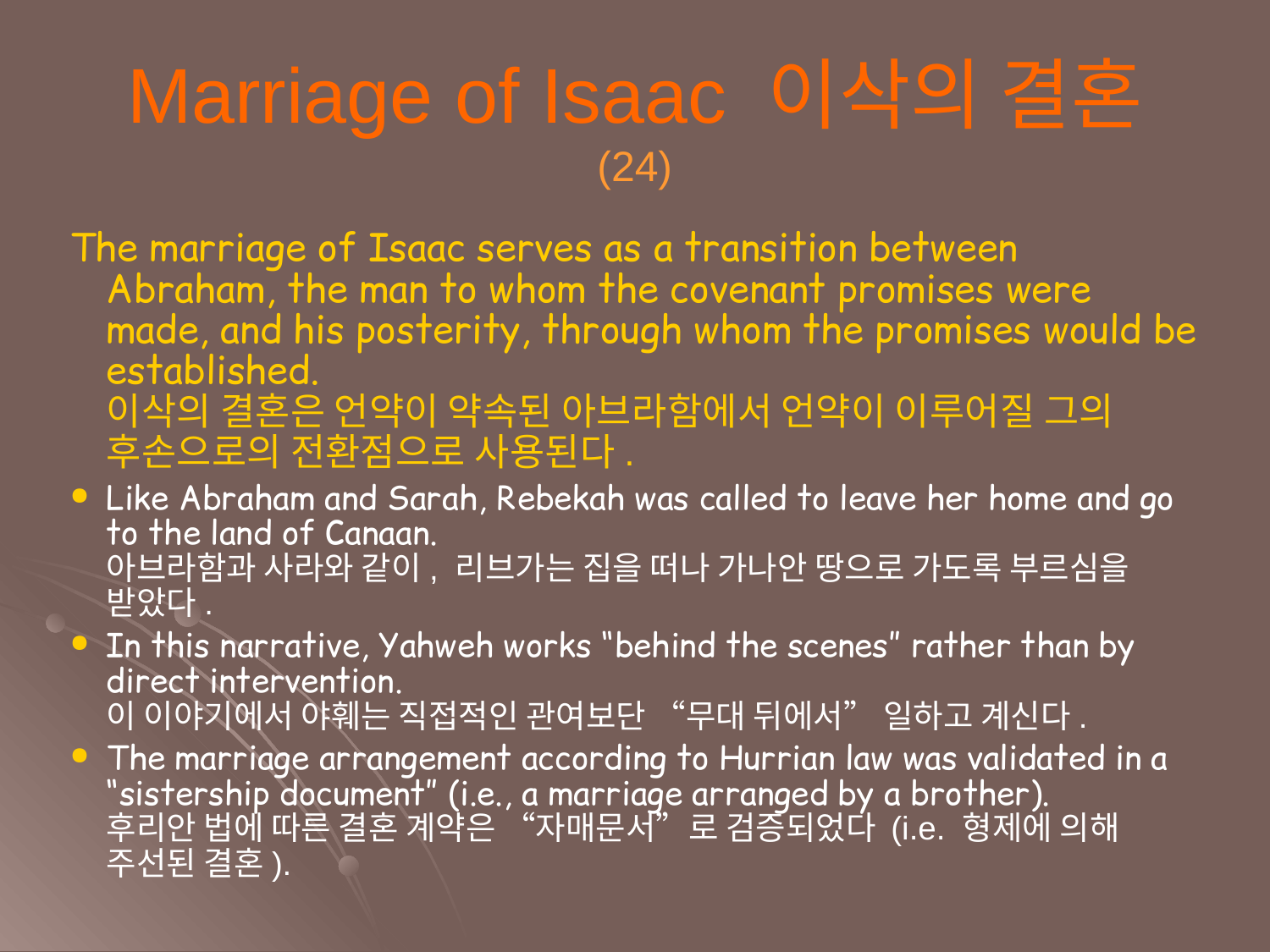

Marriage of Isaac 이삭의 결혼
(24)
The marriage of Isaac serves as a transition between Abraham, the man to whom the covenant promises were made, and his posterity, through whom the promises would be established.
이삭의 결혼은 언약이 약속된 아브라함에서 언약이 이루어질 그의 후손으로의 전환점으로 사용된다.
Like Abraham and Sarah, Rebekah was called to leave her home and go to the land of Canaan.
아브라함과 사라와 같이, 리브가는 집을 떠나 가나안 땅으로 가도록 부르심을 받았다.
In this narrative, Yahweh works “behind the scenes” rather than by direct intervention.
이 이야기에서 야훼는 직접적인 관여보단 “무대 뒤에서” 일하고 계신다.
The marriage arrangement according to Hurrian law was validated in a “sistership document” (i.e., a marriage arranged by a brother).
후리안 법에 따른 결혼 계약은 “자매문서”로 검증되었다 (i.e. 형제에 의해 주선된 결혼).